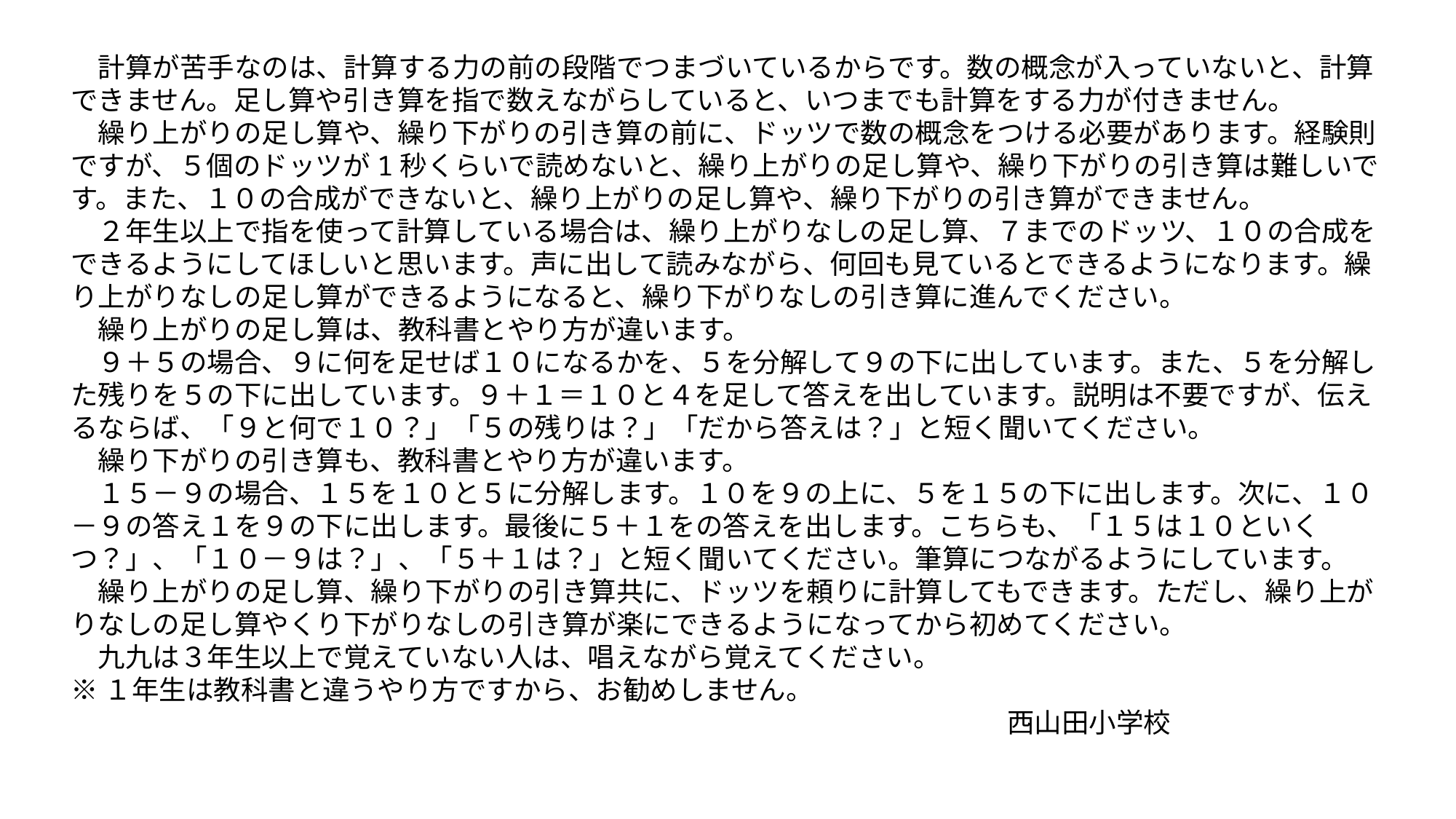

計算が苦手なのは、計算する力の前の段階でつまづいているからです。数の概念が入っていないと、計算できません。足し算や引き算を指で数えながらしていると、いつまでも計算をする力が付きません。
　繰り上がりの足し算や、繰り下がりの引き算の前に、ドッツで数の概念をつける必要があります。経験則ですが、５個のドッツが1秒くらいで読めないと、繰り上がりの足し算や、繰り下がりの引き算は難しいです。また、１０の合成ができないと、繰り上がりの足し算や、繰り下がりの引き算ができません。
　２年生以上で指を使って計算している場合は、繰り上がりなしの足し算、７までのドッツ、１０の合成をできるようにしてほしいと思います。声に出して読みながら、何回も見ているとできるようになります。繰り上がりなしの足し算ができるようになると、繰り下がりなしの引き算に進んでください。
　繰り上がりの足し算は、教科書とやり方が違います。
　９＋５の場合、９に何を足せば１０になるかを、５を分解して９の下に出しています。また、５を分解した残りを５の下に出しています。９＋１＝１０と４を足して答えを出しています。説明は不要ですが、伝えるならば、「９と何で１０？」「５の残りは？」「だから答えは？」と短く聞いてください。
　繰り下がりの引き算も、教科書とやり方が違います。
　１５－９の場合、１５を１０と５に分解します。１０を９の上に、５を１５の下に出します。次に、１０－９の答え１を９の下に出します。最後に５＋１をの答えを出します。こちらも、「１５は１０といくつ？」、「１０－９は？」、「５＋１は？」と短く聞いてください。筆算につながるようにしています。
　繰り上がりの足し算、繰り下がりの引き算共に、ドッツを頼りに計算してもできます。ただし、繰り上がりなしの足し算やくり下がりなしの引き算が楽にできるようになってから初めてください。
　九九は３年生以上で覚えていない人は、唱えながら覚えてください。
※１年生は教科書と違うやり方ですから、お勧めしません。
西山田小学校